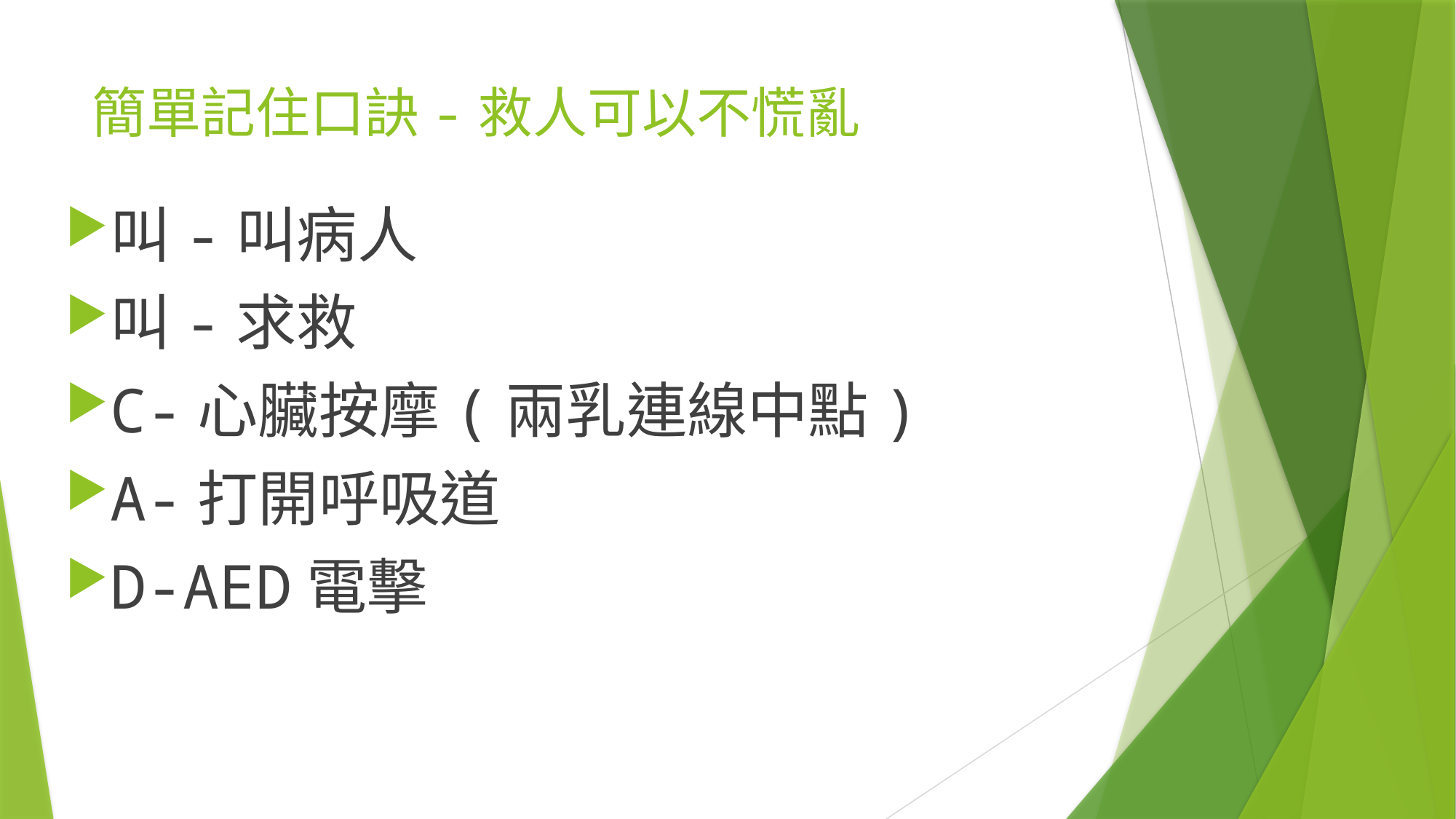

# 簡單記住口訣-救人可以不慌亂
叫-叫病人
叫-求救
C-心臟按摩(兩乳連線中點)
A-打開呼吸道
D-AED電擊